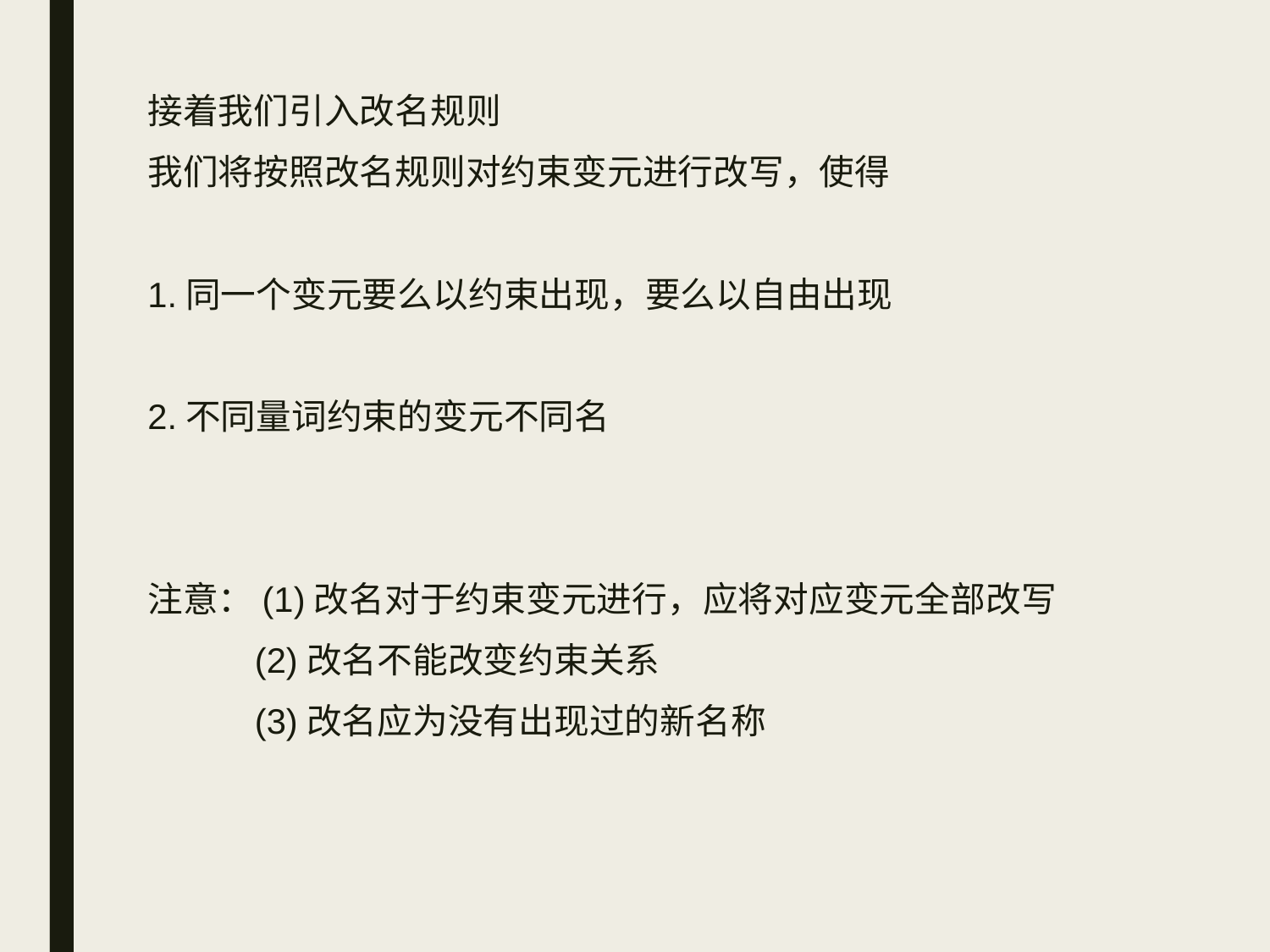

接着我们引入改名规则
我们将按照改名规则对约束变元进行改写，使得

1.同一个变元要么以约束出现，要么以自由出现

2.不同量词约束的变元不同名

注意：(1)改名对于约束变元进行，应将对应变元全部改写
           (2)改名不能改变约束关系
           (3)改名应为没有出现过的新名称